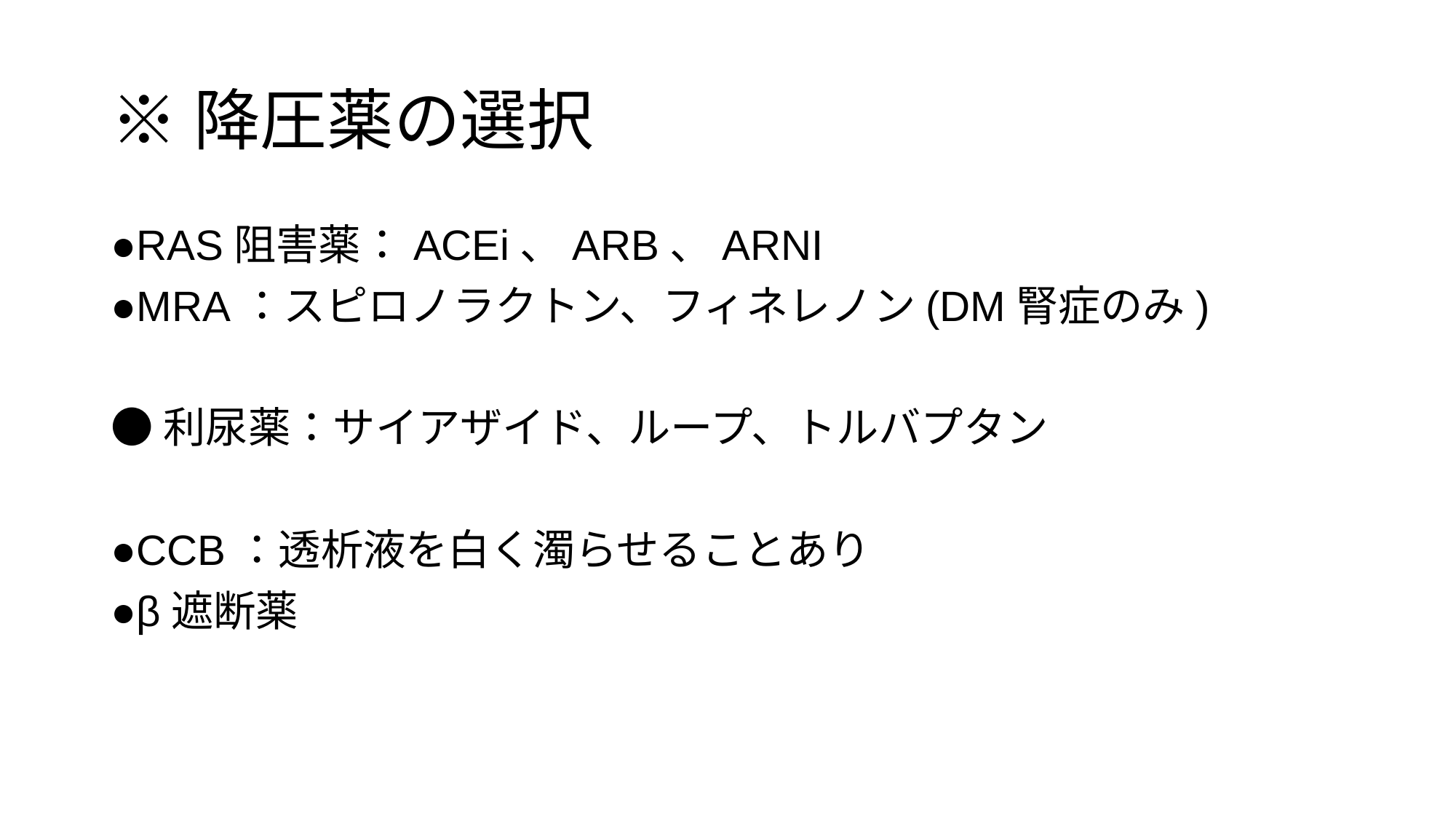

# ※降圧薬の選択
●RAS阻害薬：ACEi、ARB、ARNI
●MRA：スピロノラクトン、フィネレノン(DM腎症のみ)

●利尿薬：サイアザイド、ループ、トルバプタン

●CCB：透析液を白く濁らせることあり
●β遮断薬